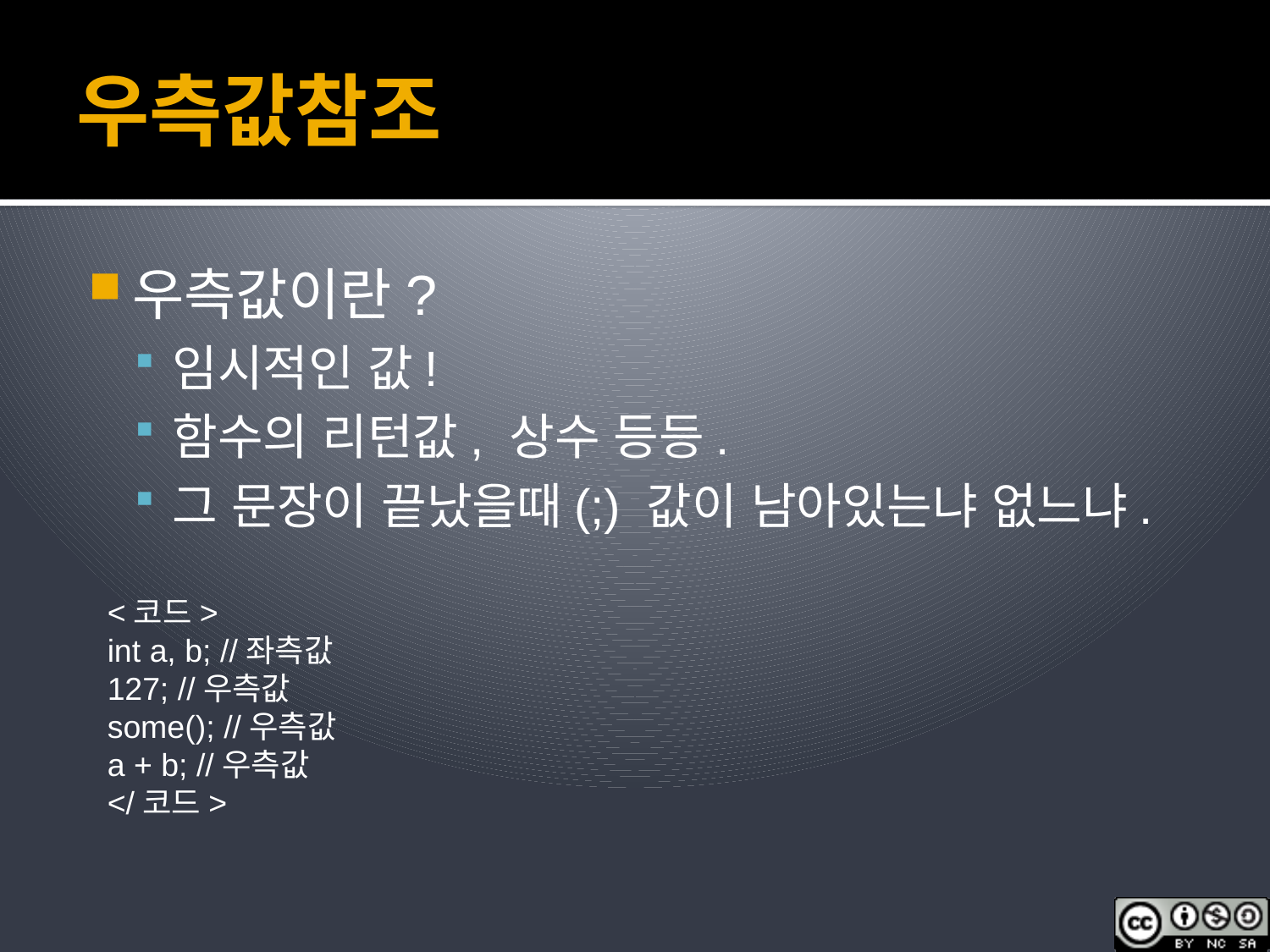

# 우측값참조
우측값이란?
임시적인 값!
함수의 리턴값, 상수 등등.
그 문장이 끝났을때(;) 값이 남아있는냐 없느냐.

<코드>
int a, b; //좌측값
127; //우측값
some(); //우측값
a + b; //우측값
</코드>